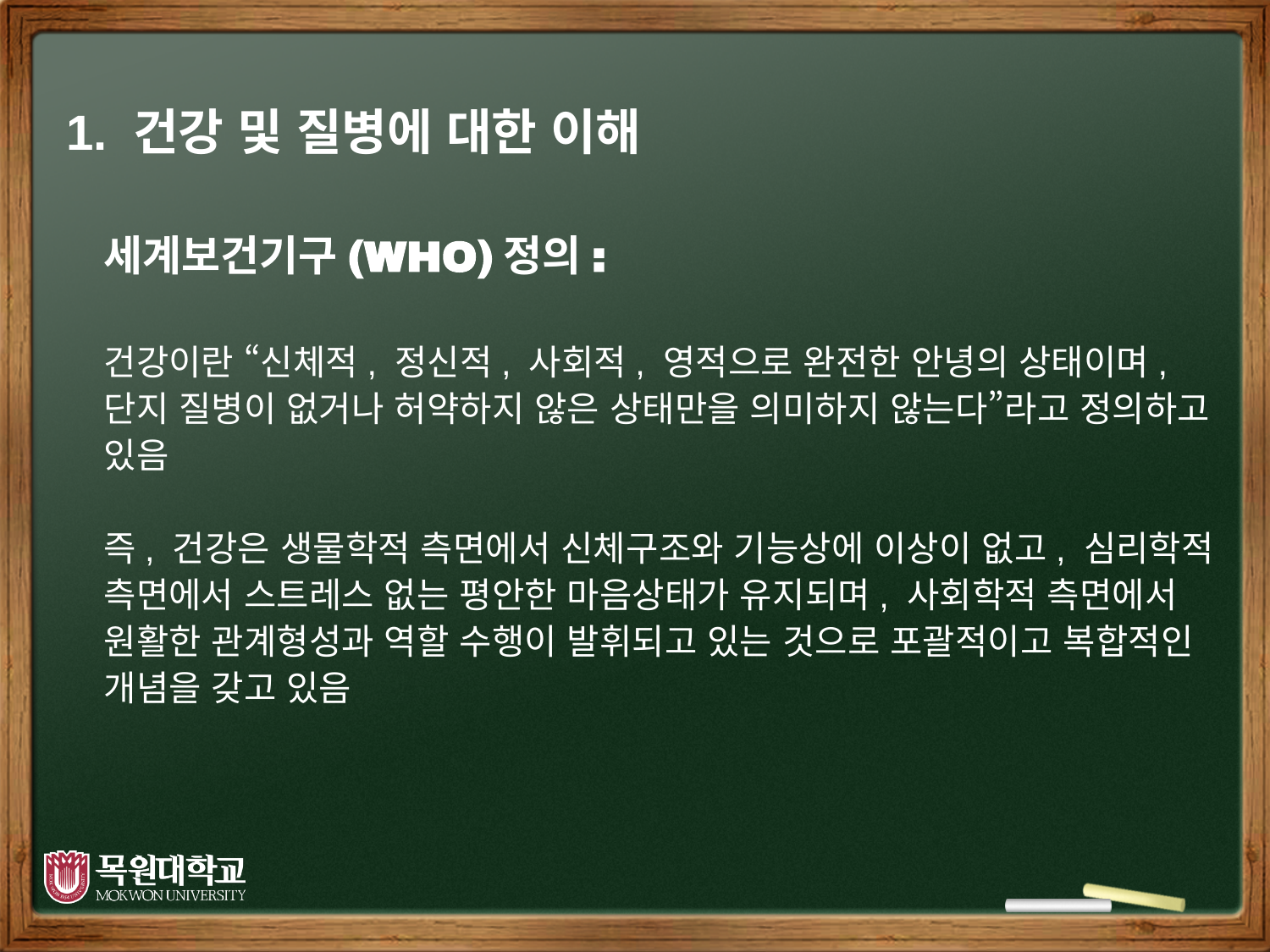

# 1. 건강 및 질병에 대한 이해

세계보건기구(WHO)정의:

건강이란 “신체적, 정신적, 사회적, 영적으로 완전한 안녕의 상태이며, 단지 질병이 없거나 허약하지 않은 상태만을 의미하지 않는다”라고 정의하고 있음

즉, 건강은 생물학적 측면에서 신체구조와 기능상에 이상이 없고, 심리학적 측면에서 스트레스 없는 평안한 마음상태가 유지되며, 사회학적 측면에서 원활한 관계형성과 역할 수행이 발휘되고 있는 것으로 포괄적이고 복합적인 개념을 갖고 있음